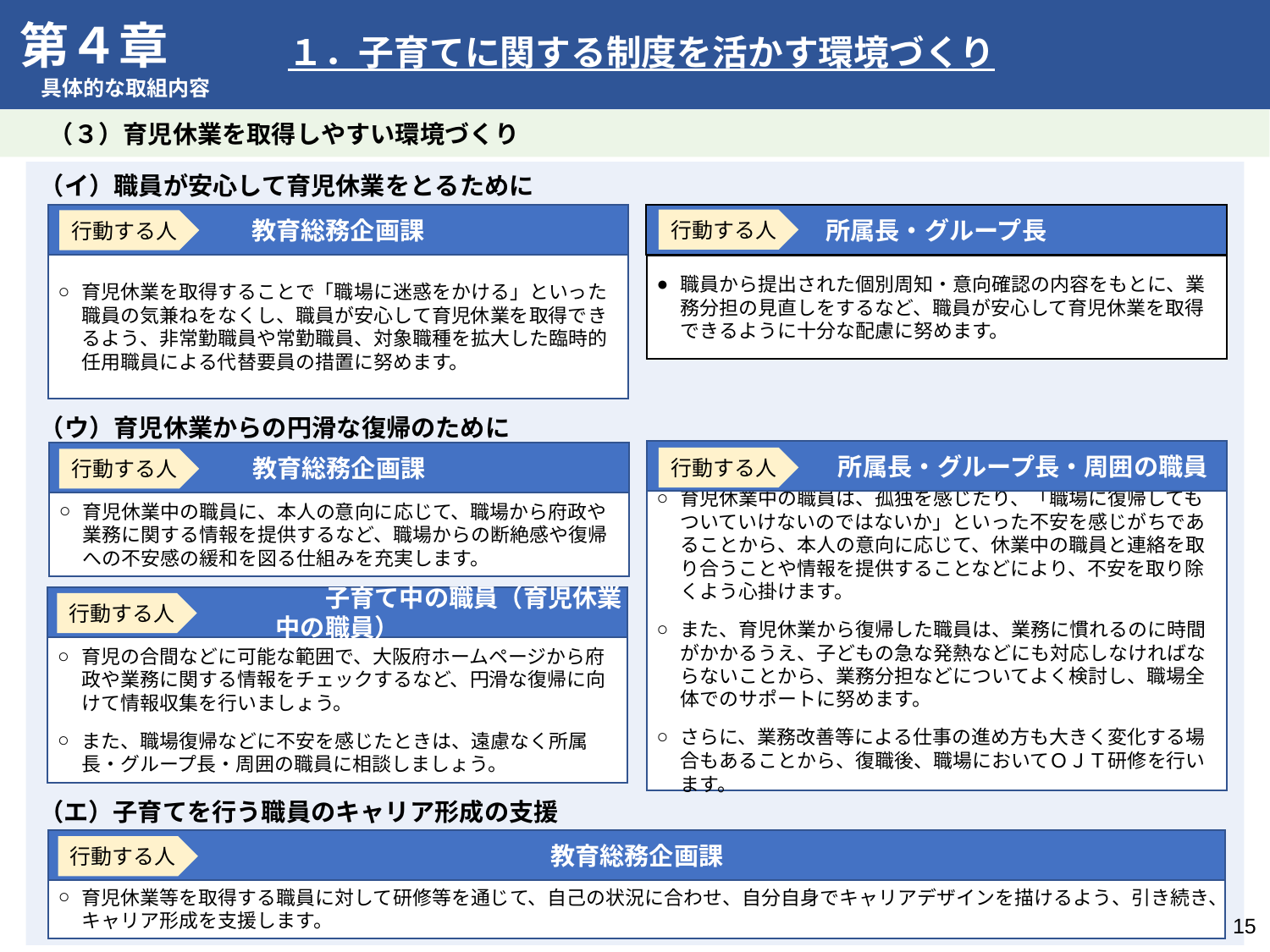

第４章
具体的な取組内容
　１．子育てに関する制度を活かす環境づくり

　　（３）育児休業を取得しやすい環境づくり

（イ）職員が安心して育児休業をとるために

教育総務企画課
所属長・グループ長
職員から提出された個別周知・意向確認の内容をもとに、業務分担の見直しをするなど、職員が安心して育児休業を取得できるように十分な配慮に努めます。
行動する人
行動する人
育児休業を取得することで「職場に迷惑をかける」といった職員の気兼ねをなくし、職員が安心して育児休業を取得できるよう、非常勤職員や常勤職員、対象職種を拡大した臨時的任用職員による代替要員の措置に努めます。
（ウ）育児休業からの円滑な復帰のために
　　　　　　　所属長・グループ長・周囲の職員
育児休業中の職員は、孤独を感じたり、「職場に復帰してもついていけないのではないか」といった不安を感じがちであることから、本人の意向に応じて、休業中の職員と連絡を取り合うことや情報を提供することなどにより、不安を取り除くよう心掛けます。

また、育児休業から復帰した職員は、業務に慣れるのに時間がかかるうえ、子どもの急な発熱などにも対応しなければならないことから、業務分担などについてよく検討し、職場全体でのサポートに努めます。

さらに、業務改善等による仕事の進め方も大きく変化する場合もあることから、復職後、職場においてＯＪＴ研修を行います。
教育総務企画課
育児休業中の職員に、本人の意向に応じて、職場から府政や業務に関する情報を提供するなど、職場からの断絶感や復帰への不安感の緩和を図る仕組みを充実します。
行動する人
行動する人
　　　　　　　　　　　子育て中の職員（育児休業中の職員）
育児の合間などに可能な範囲で、大阪府ホームページから府政や業務に関する情報をチェックするなど、円滑な復帰に向けて情報収集を行いましょう。

また、職場復帰などに不安を感じたときは、遠慮なく所属長・グループ長・周囲の職員に相談しましょう。
行動する人
（エ）子育てを行う職員のキャリア形成の支援
教育総務企画課
育児休業等を取得する職員に対して研修等を通じて、自己の状況に合わせ、自分自身でキャリアデザインを描けるよう、引き続き、キャリア形成を支援します。
行動する人
15